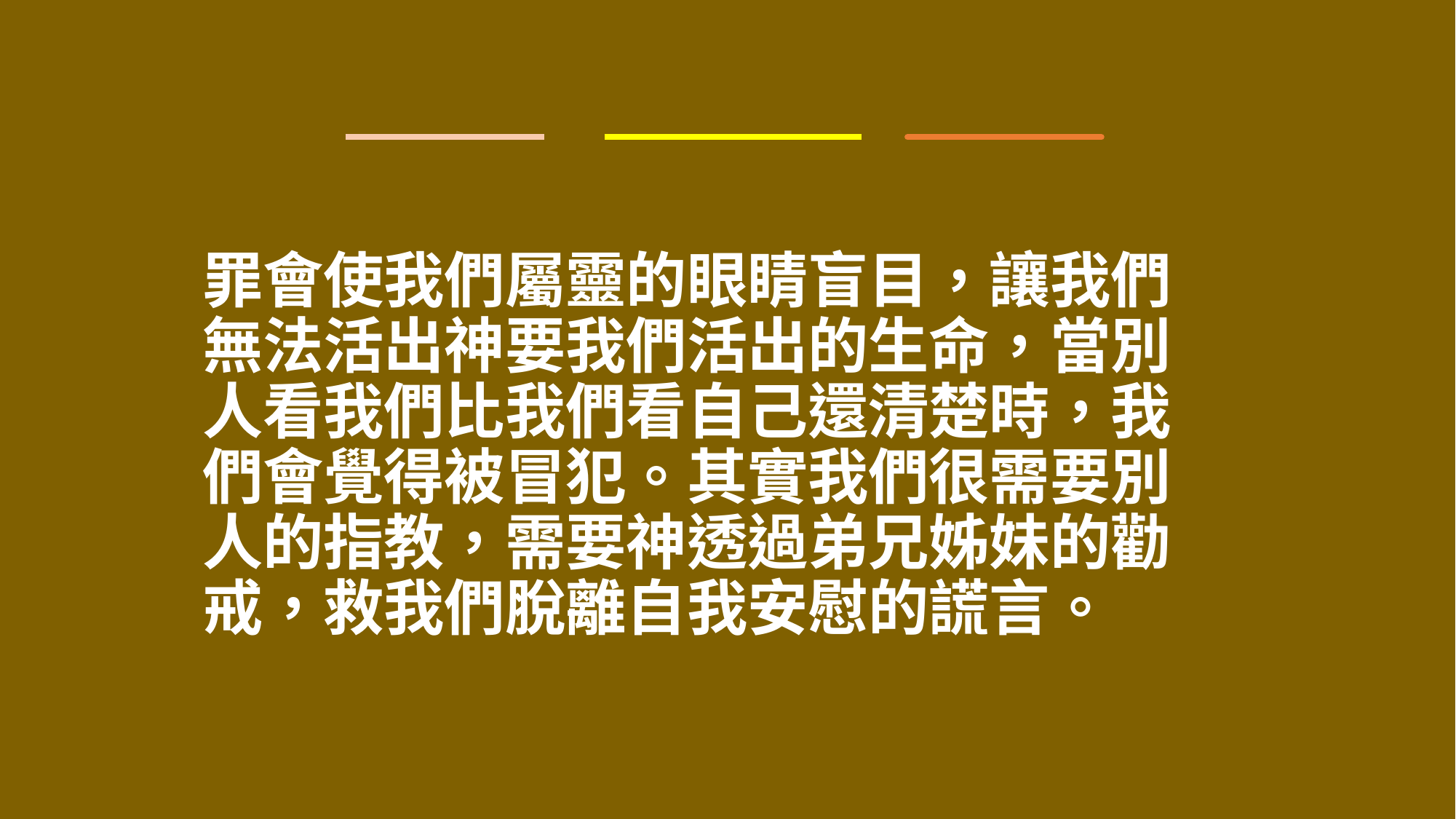

罪會使我們屬靈的眼睛盲目，讓我們無法活出神要我們活出的生命，當別人看我們比我們看自己還清楚時，我們會覺得被冒犯。其實我們很需要別人的指教，需要神透過弟兄姊妹的勸戒，救我們脫離自我安慰的謊言。